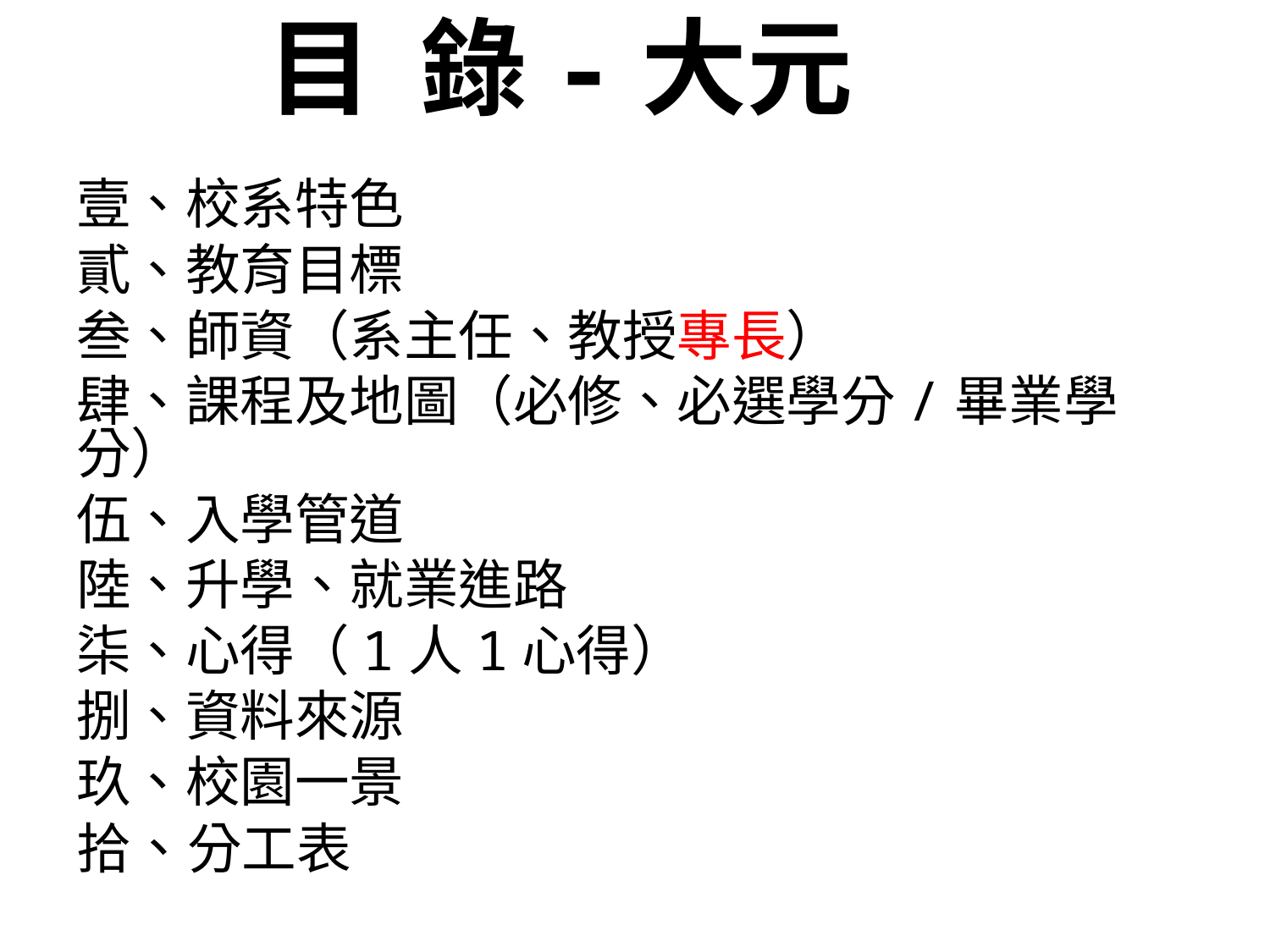

# 目  錄-大元
壹、校系特色
貳、教育目標
叁、師資（系主任、教授專長）
肆、課程及地圖（必修、必選學分/畢業學分）
伍、入學管道
陸、升學、就業進路
柒、心得（1人1心得）
捌、資料來源
玖、校園一景
拾、分工表